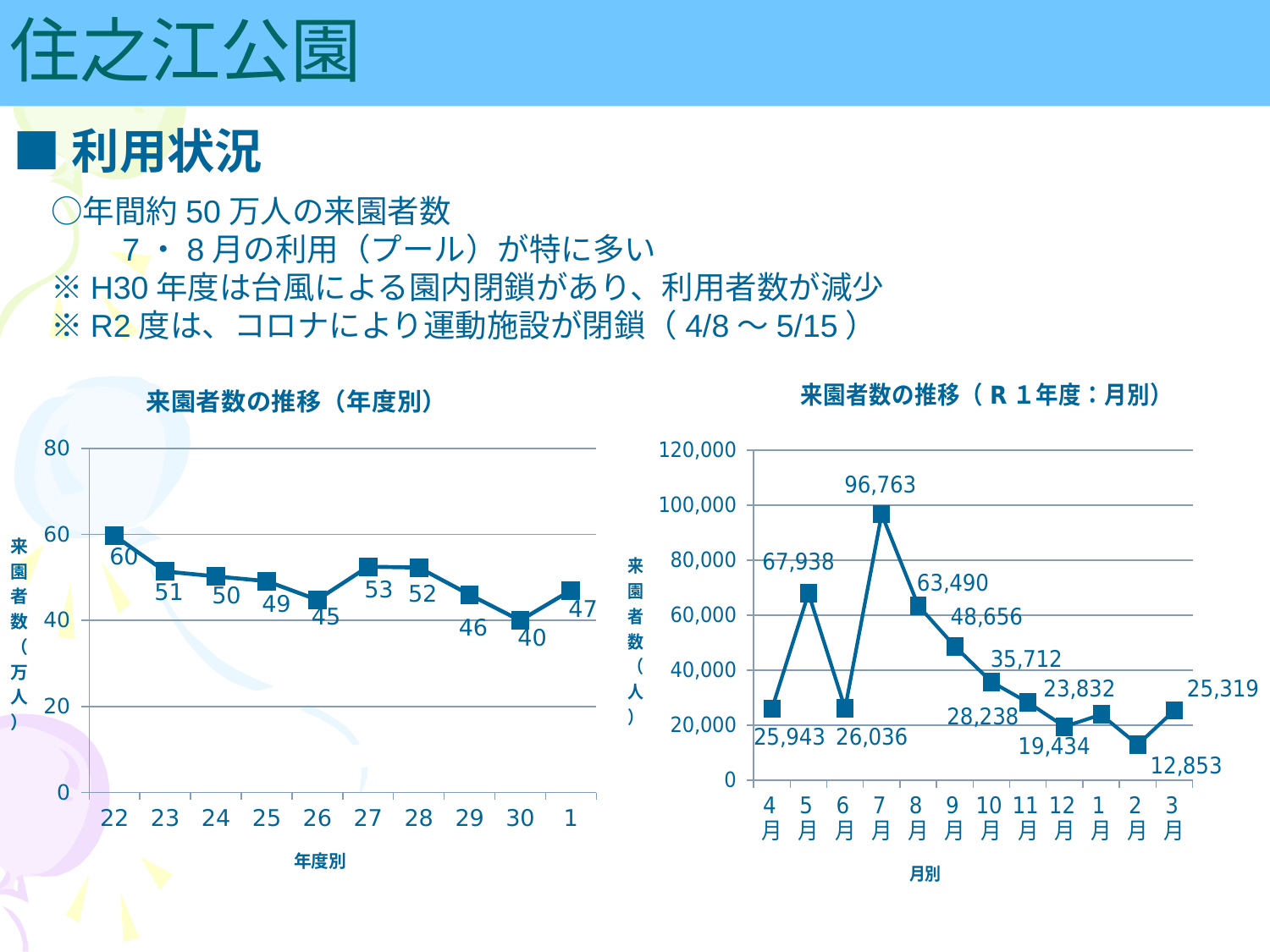

住之江公園
# ■利用状況
　○年間約50万人の来園者数
　　　7・8月の利用（プール）が特に多い
　※H30年度は台風による園内閉鎖があり、利用者数が減少
　※R2度は、コロナにより運動施設が閉鎖（4/8～5/15）

### Chart: 来園者数の推移（年度別）

| Category | 住之江公園 |
|---|---|
| 22 | 59.7 |
| 23 | 51.4 |
| 24 | 50.25 |
| 25 | 49.14 |
| 26 | 44.81 |
| 27 | 52.5 |
| 28 | 52.3 |
| 29 | 46.0 |
| 30 | 40.0 |
| 1 | 47.0 |

### Chart: 来園者数の推移（R１年度：月別）

| Category | 住之江公園 |
|---|---|
| 4月 | 25943.0 |
| 5月 | 67938.0 |
| 6月 | 26036.0 |
| 7月 | 96763.0 |
| 8月 | 63490.0 |
| 9月 | 48656.0 |
| 10月 | 35712.0 |
| 11月 | 28238.0 |
| 12月 | 19434.0 |
| 1月 | 23832.0 |
| 2月 | 12853.0 |
| 3月 | 25319.0 |